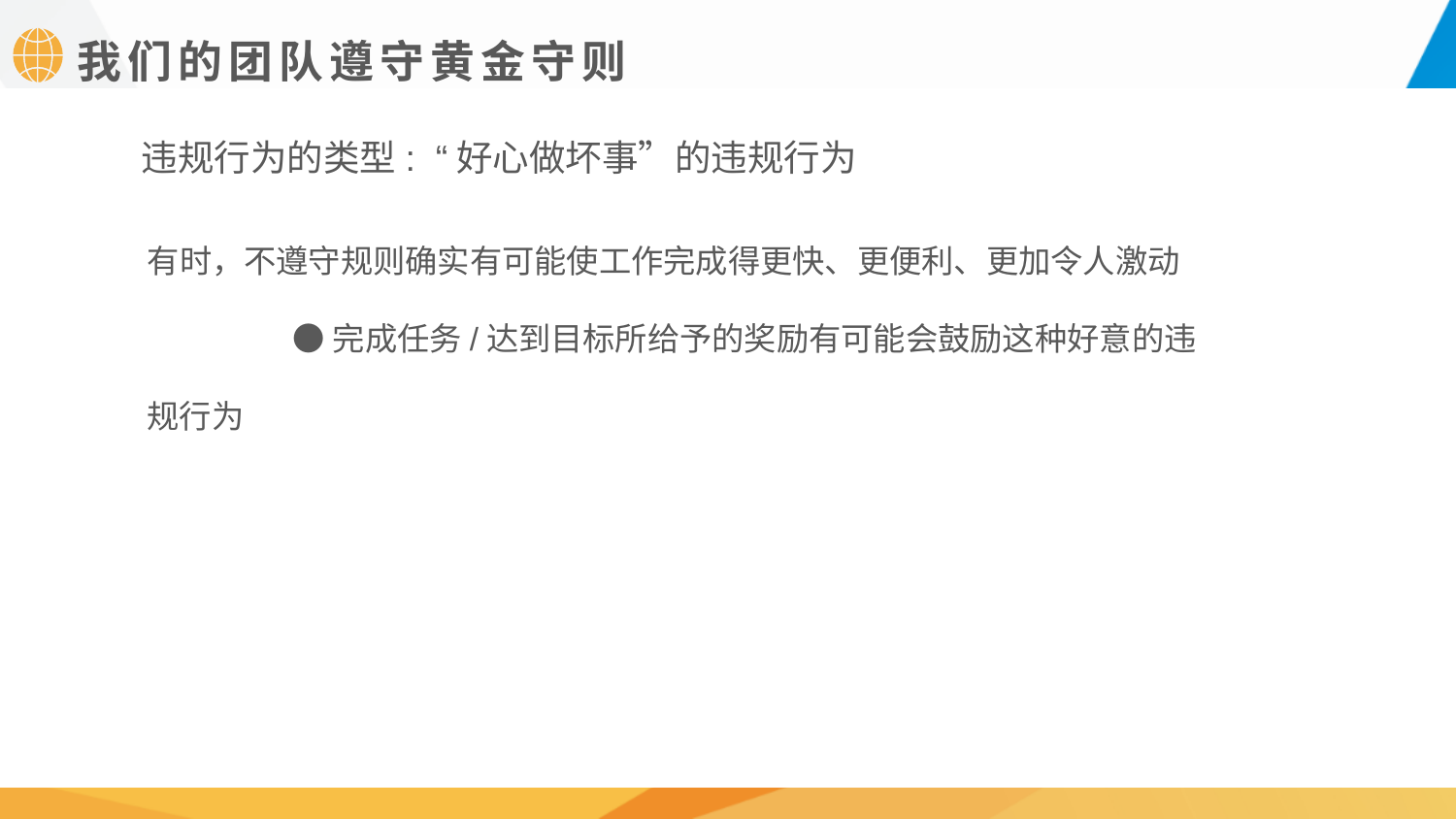

我们的团队遵守黄金守则

违规行为的类型:  “好心做坏事”的违规行为
有时，不遵守规则确实有可能使工作完成得更快、更便利、更加令人激动
 	●完成任务/达到目标所给予的奖励有可能会鼓励这种好意的违规行为